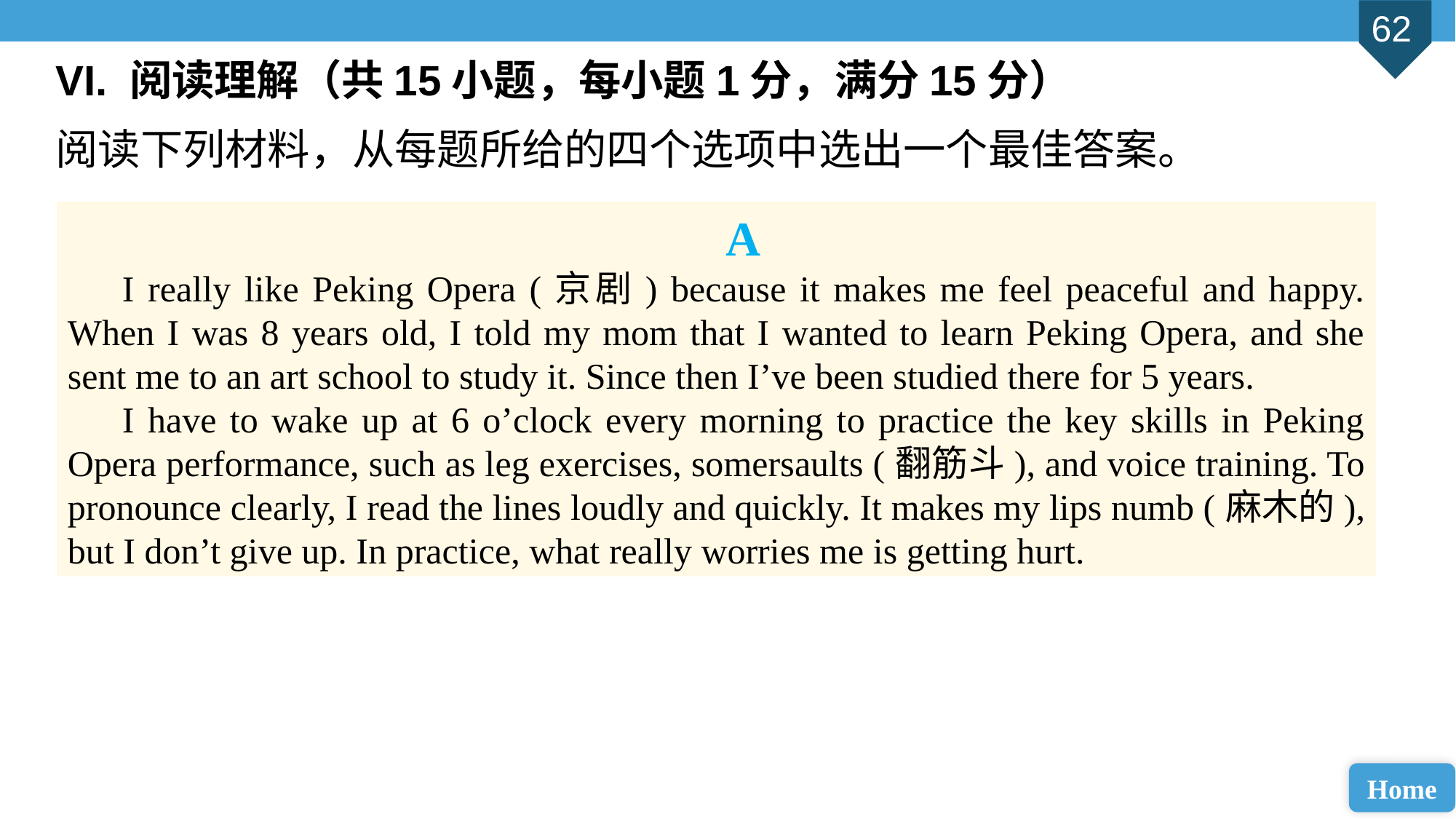

VI. 阅读理解（共15小题，每小题1分，满分15分）
阅读下列材料，从每题所给的四个选项中选出一个最佳答案。
A
I really like Peking Opera (京剧) because it makes me feel peaceful and happy. When I was 8 years old, I told my mom that I wanted to learn Peking Opera, and she sent me to an art school to study it. Since then I’ve been studied there for 5 years.
I have to wake up at 6 o’clock every morning to practice the key skills in Peking Opera performance, such as leg exercises, somersaults (翻筋斗), and voice training. To pronounce clearly, I read the lines loudly and quickly. It makes my lips numb (麻木的), but I don’t give up. In practice, what really worries me is getting hurt.